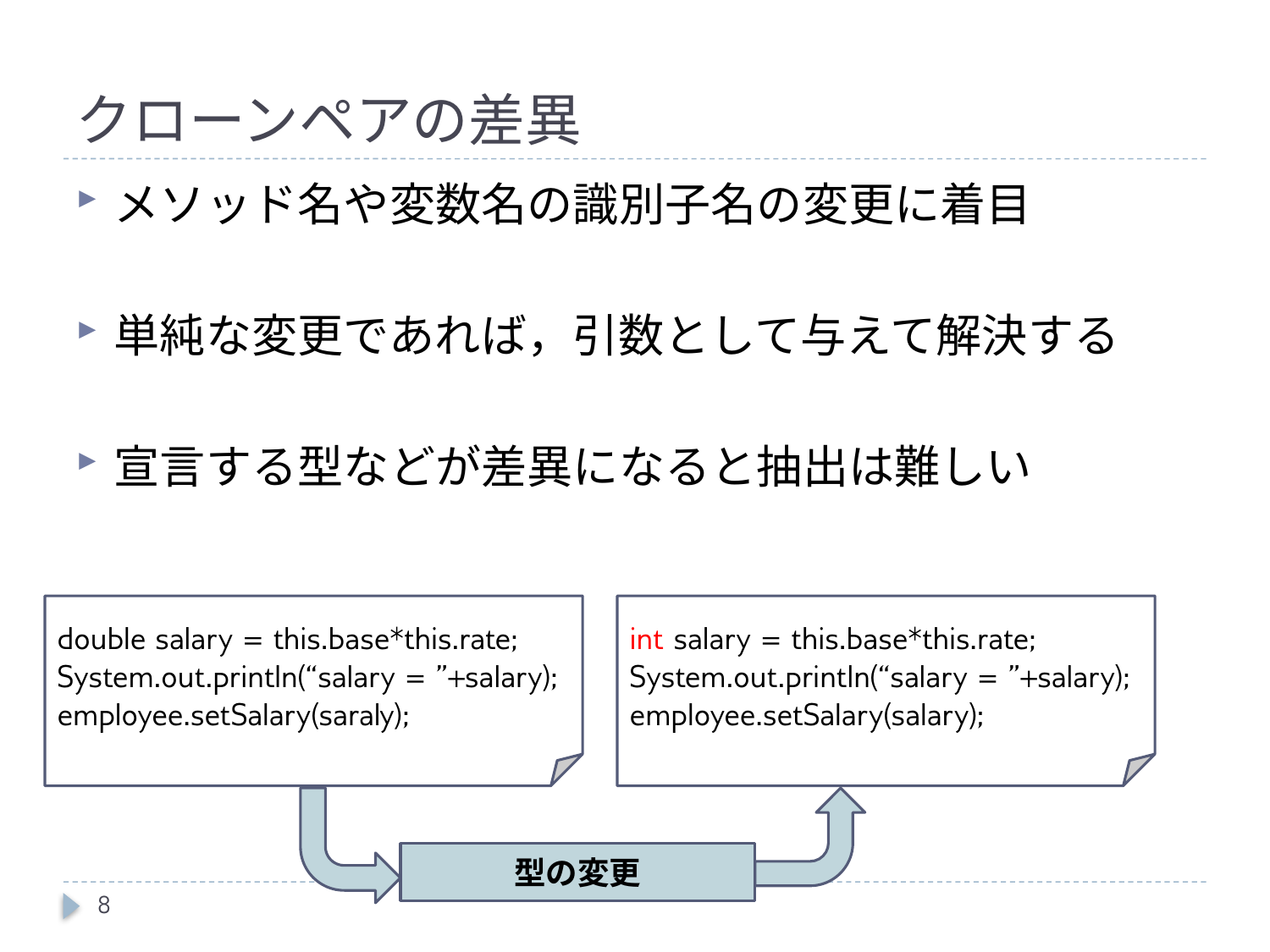

# クローンペアの差異
メソッド名や変数名の識別子名の変更に着目

単純な変更であれば，引数として与えて解決する

宣言する型などが差異になると抽出は難しい
double salary = this.base*this.rate;
System.out.println(“salary = ”+salary);
employee.setSalary(saraly);
int salary = this.base*this.rate;
System.out.println(“salary = ”+salary);
employee.setSalary(salary);

型の変更
8